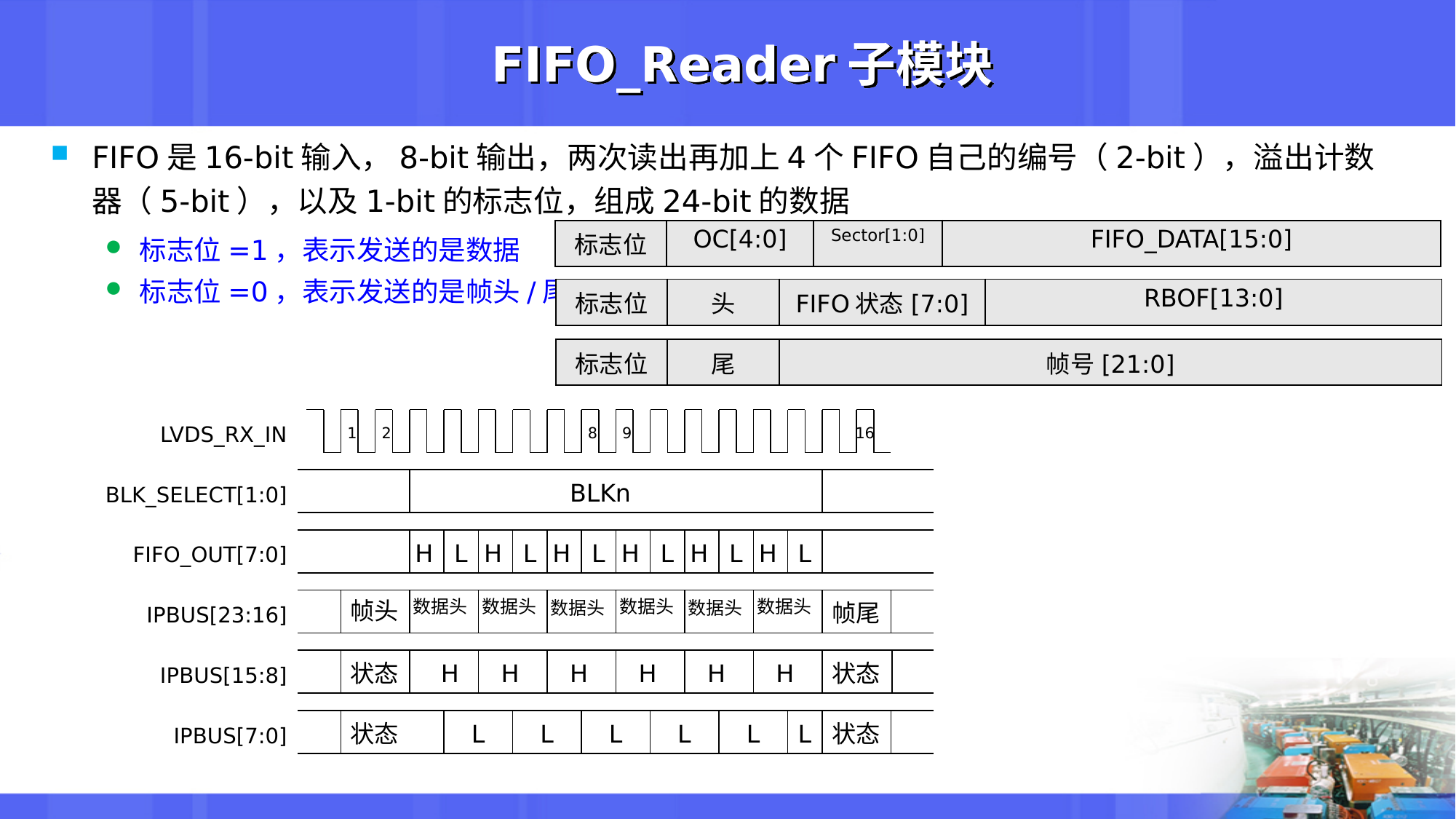

# FIFO_Reader子模块
FIFO是16-bit输入，8-bit输出，两次读出再加上4个FIFO自己的编号（2-bit），溢出计数器（5-bit），以及1-bit的标志位，组成24-bit的数据
标志位=1，表示发送的是数据
标志位=0，表示发送的是帧头/尾

| 标志位 | OC[4:0] | Sector[1:0] | FIFO\_DATA[15:0] |
| --- | --- | --- | --- |
| 标志位 | 头 | FIFO状态[7:0] | RBOF[13:0] |
| --- | --- | --- | --- |
| 标志位 | 尾 | 帧号[21:0] |
| --- | --- | --- |
LVDS_RX_IN
1
2
8
9
16
BLKn
BLK_SELECT[1:0]
H
L
H
L
H
L
H
L
H
L
H
L
FIFO_OUT[7:0]
帧头
数据头
数据头
数据头
数据头
数据头
数据头
帧尾
IPBUS[23:16]
状态
H
H
H
H
H
H
状态
IPBUS[15:8]
状态
L
L
L
L
L
L
状态
IPBUS[7:0]